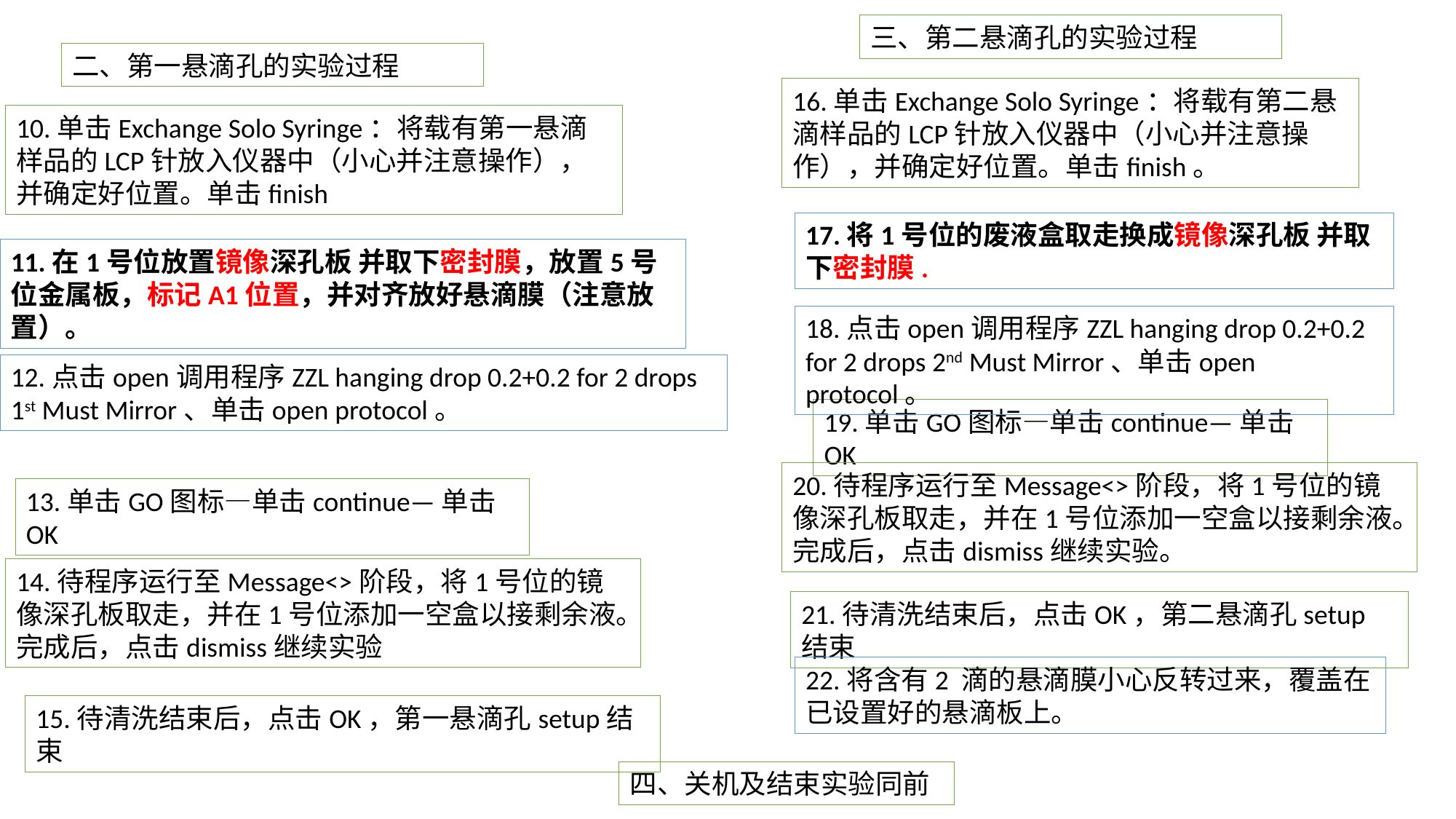

三、第二悬滴孔的实验过程
二、第一悬滴孔的实验过程
16.单击Exchange Solo Syringe：将载有第二悬滴样品的LCP针放入仪器中（小心并注意操作），并确定好位置。单击finish。
10.单击Exchange Solo Syringe：将载有第一悬滴样品的LCP针放入仪器中（小心并注意操作），并确定好位置。单击finish
17.将1号位的废液盒取走换成镜像深孔板 并取下密封膜.
11.在1号位放置镜像深孔板 并取下密封膜，放置5号位金属板，标记A1位置，并对齐放好悬滴膜（注意放置）。
18.点击open调用程序ZZL hanging drop 0.2+0.2 for 2 drops 2nd Must Mirror、单击open protocol。
12.点击open调用程序ZZL hanging drop 0.2+0.2 for 2 drops 1st Must Mirror、单击open protocol。
19.单击GO图标—单击continue—单击OK
20.待程序运行至Message<>阶段，将1号位的镜像深孔板取走，并在1号位添加一空盒以接剩余液。完成后，点击dismiss继续实验。
13.单击GO图标—单击continue—单击OK
14.待程序运行至Message<>阶段，将1号位的镜像深孔板取走，并在1号位添加一空盒以接剩余液。完成后，点击dismiss继续实验
21.待清洗结束后，点击OK，第二悬滴孔setup结束
22.将含有2 滴的悬滴膜小心反转过来，覆盖在已设置好的悬滴板上。
15.待清洗结束后，点击OK，第一悬滴孔setup结束
四、关机及结束实验同前